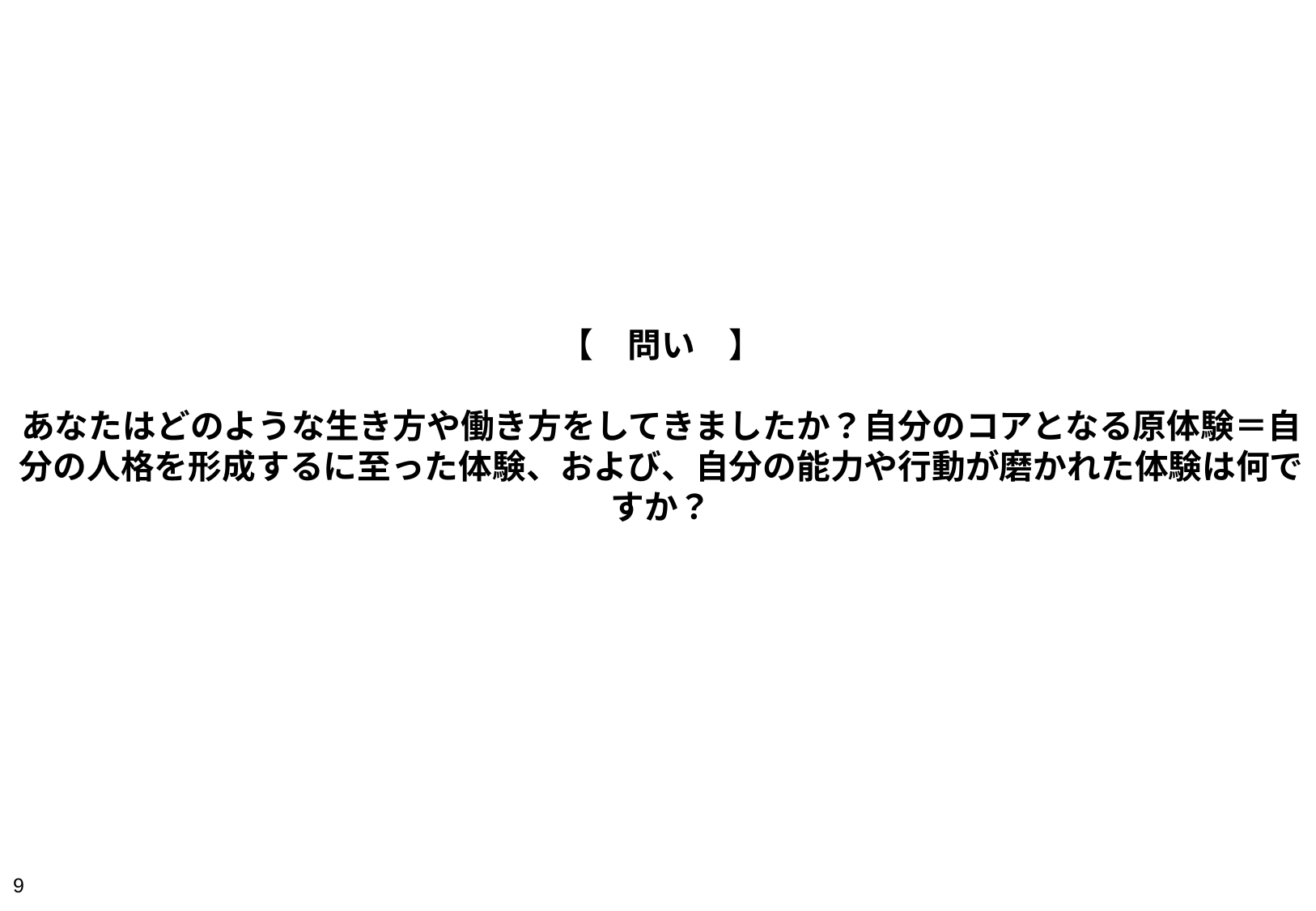

【　問い　】

あなたはどのような生き方や働き方をしてきましたか？自分のコアとなる原体験＝自分の人格を形成するに至った体験、および、自分の能力や行動が磨かれた体験は何ですか？
9